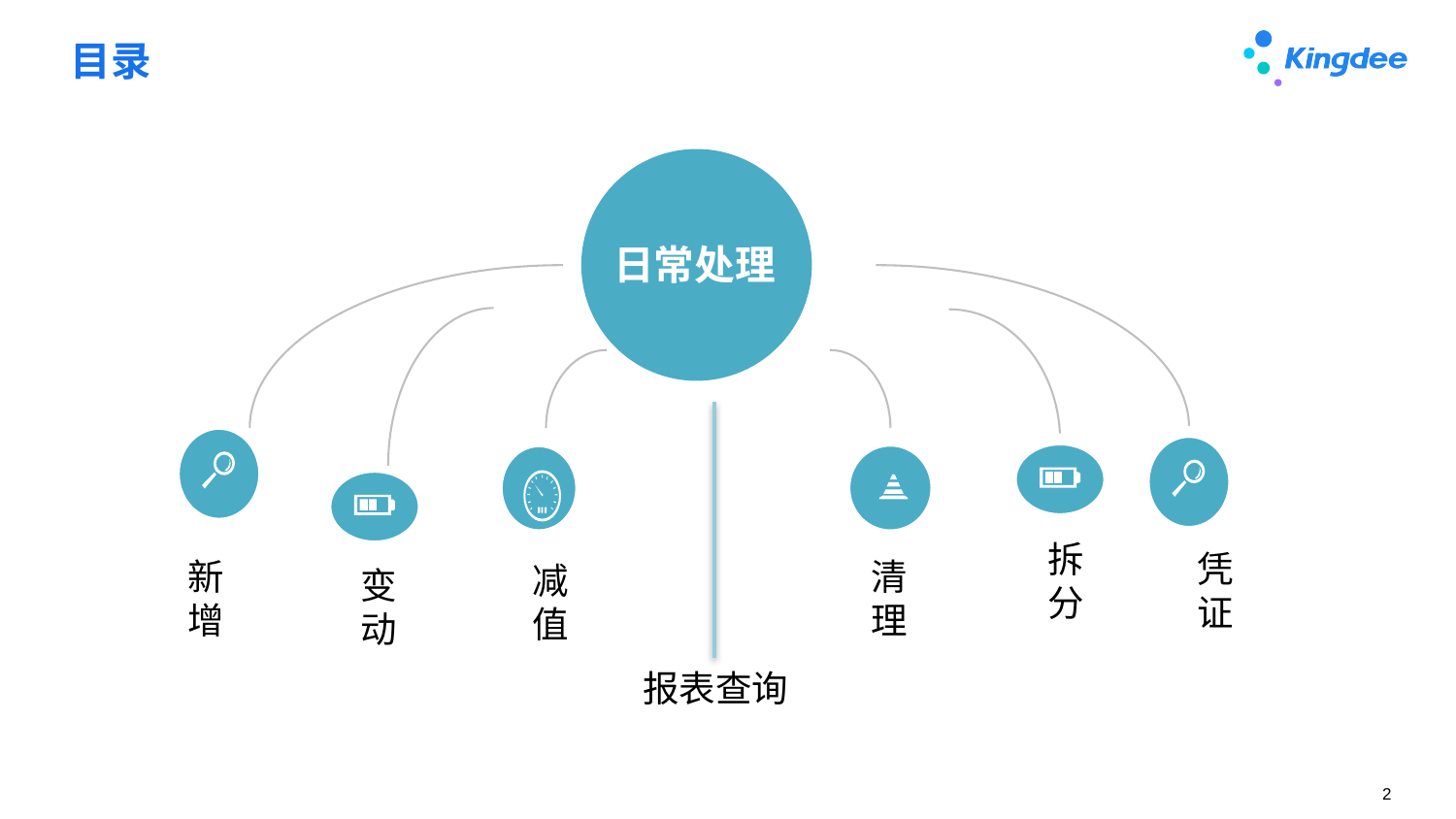

# 目录

日常处理

Surrounding

拆分
凭证
新增
清理
减值
变动
报表查询